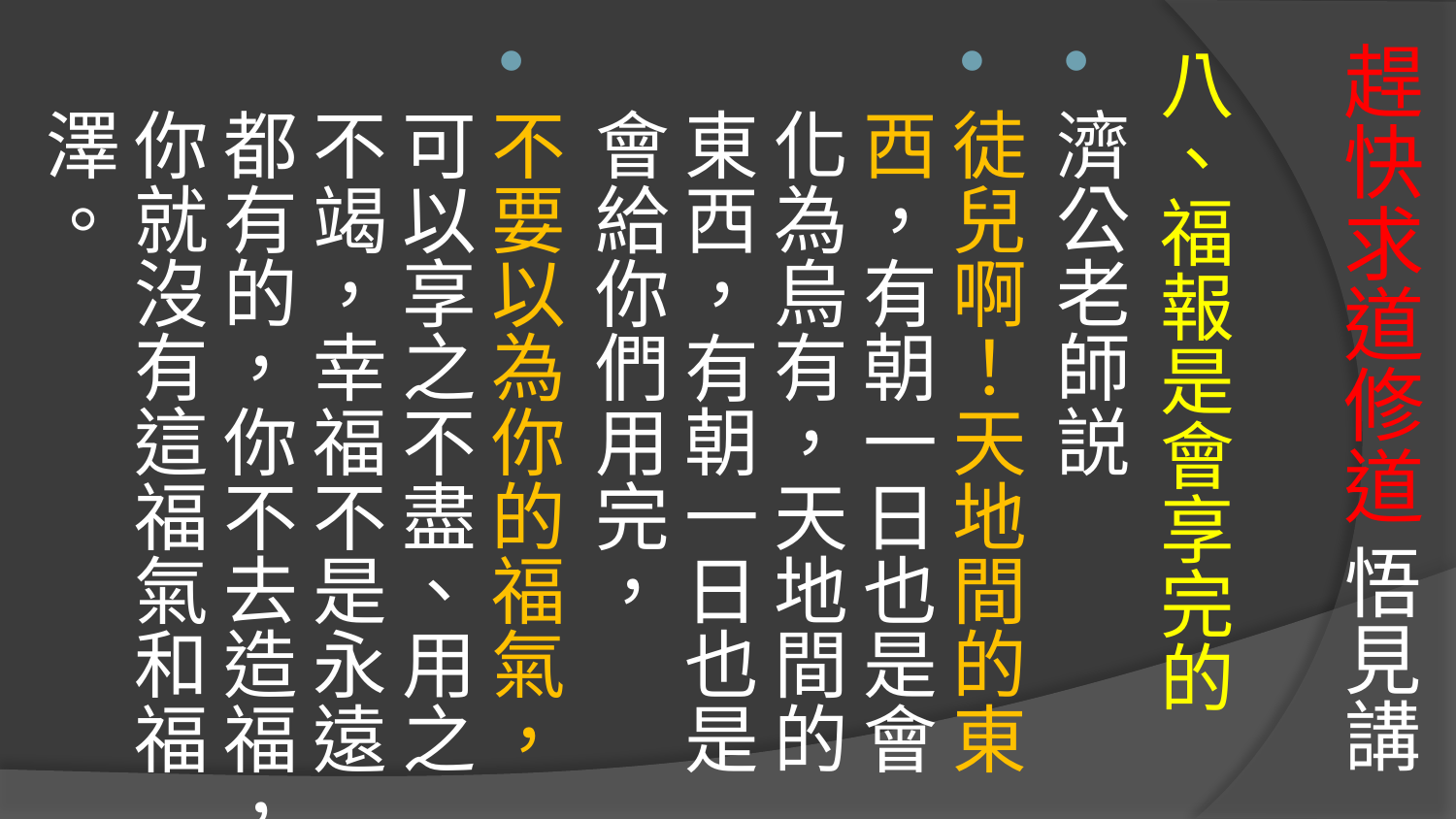

# 趕快求道修道 悟見講
八、福報是會享完的
濟公老師説
徒兒啊！天地間的東西，有朝一日也是會化為烏有，天地間的東西，有朝一日也是會給你們用完，
不要以為你的福氣，可以享之不盡、用之不竭，幸福不是永遠都有的，你不去造福，你就沒有這福氣和福澤。